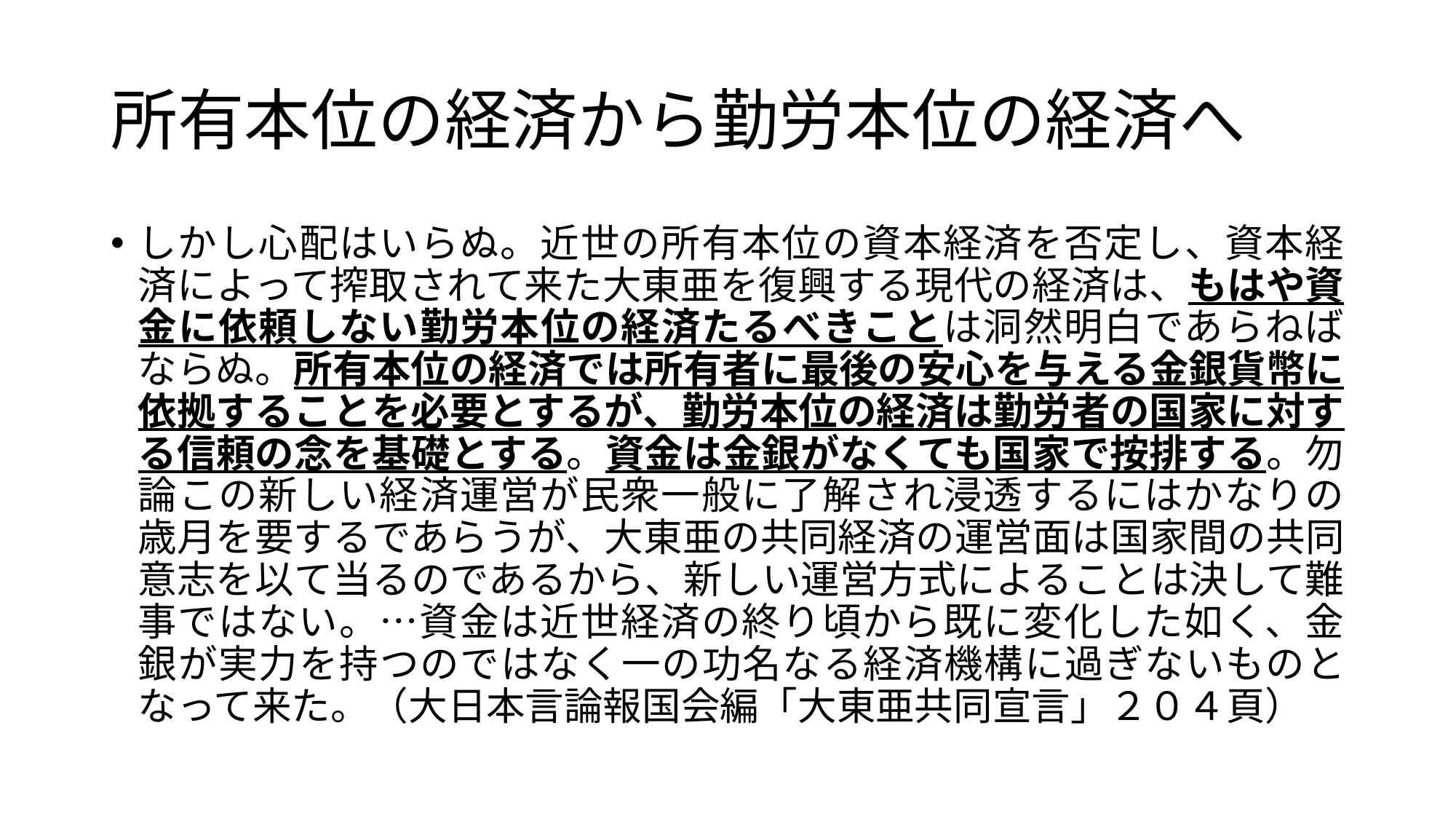

# 所有本位の経済から勤労本位の経済へ
しかし心配はいらぬ。近世の所有本位の資本経済を否定し、資本経済によって搾取されて来た大東亜を復興する現代の経済は、もはや資金に依頼しない勤労本位の経済たるべきことは洞然明白であらねばならぬ。所有本位の経済では所有者に最後の安心を与える金銀貨幣に依拠することを必要とするが、勤労本位の経済は勤労者の国家に対する信頼の念を基礎とする。資金は金銀がなくても国家で按排する。勿論この新しい経済運営が民衆一般に了解され浸透するにはかなりの歳月を要するであらうが、大東亜の共同経済の運営面は国家間の共同意志を以て当るのであるから、新しい運営方式によることは決して難事ではない。…資金は近世経済の終り頃から既に変化した如く、金銀が実力を持つのではなく一の功名なる経済機構に過ぎないものとなって来た。（大日本言論報国会編「大東亜共同宣言」２０４頁）